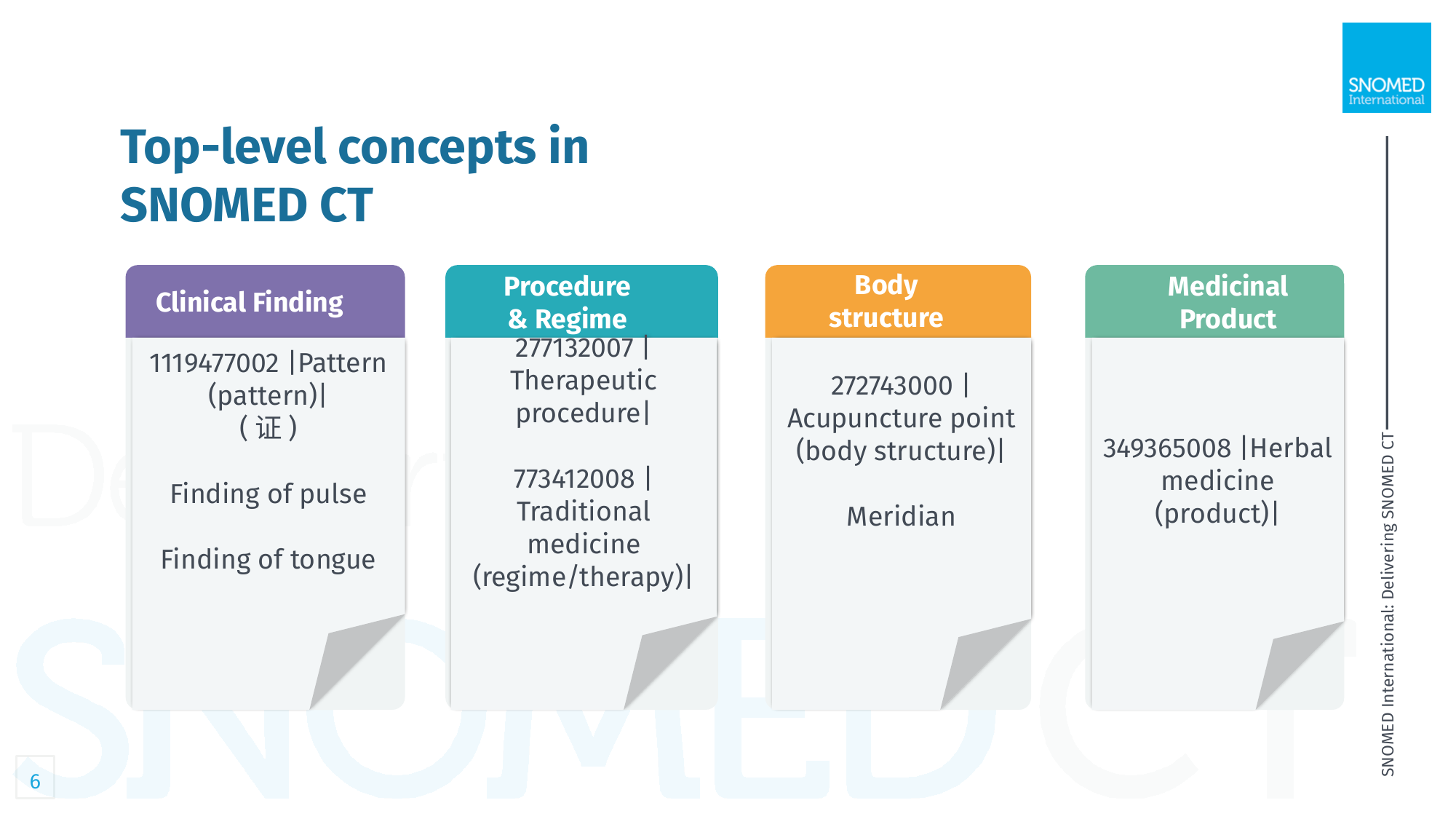

Top-level concepts in SNOMED CT

Body structure
Medicinal Product
Clinical Finding
Procedure & Regime

1119477002 |Pattern (pattern)|
(证)

Finding of pulse

Finding of tongue

277132007 |Therapeutic procedure|

773412008 |Traditional medicine (regime/therapy)|

272743000 |Acupuncture point (body structure)|

Meridian

349365008 |Herbal medicine (product)|